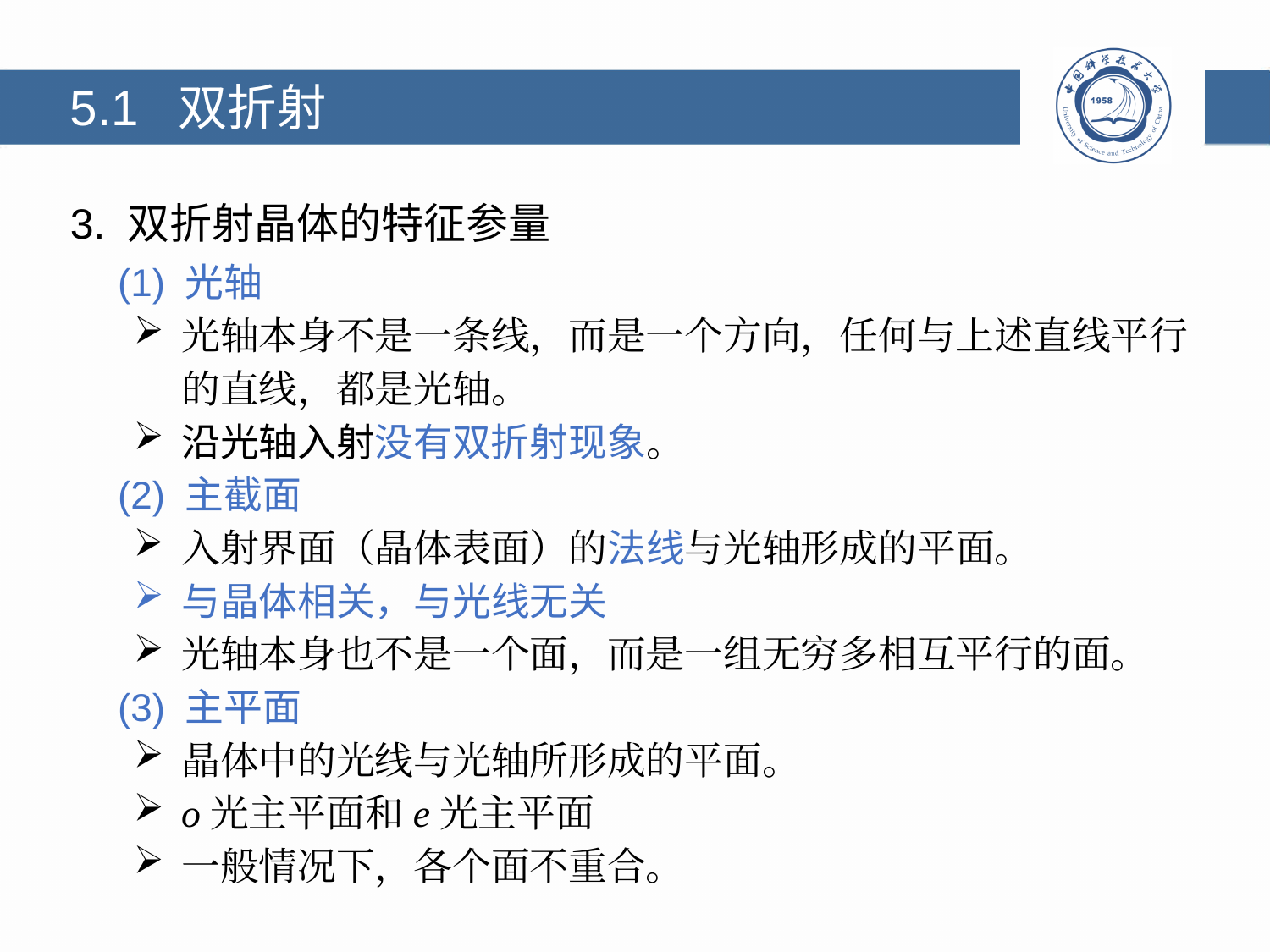

5.1  双折射
3. 双折射晶体的特征参量
	(1) 光轴
光轴本身不是一条线，而是一个方向，任何与上述直线平行的直线，都是光轴。
沿光轴入射没有双折射现象。
	(2) 主截面
入射界面（晶体表面）的法线与光轴形成的平面。
与晶体相关，与光线无关
光轴本身也不是一个面，而是一组无穷多相互平行的面。
	(3) 主平面
晶体中的光线与光轴所形成的平面。
o光主平面和e光主平面
一般情况下，各个面不重合。